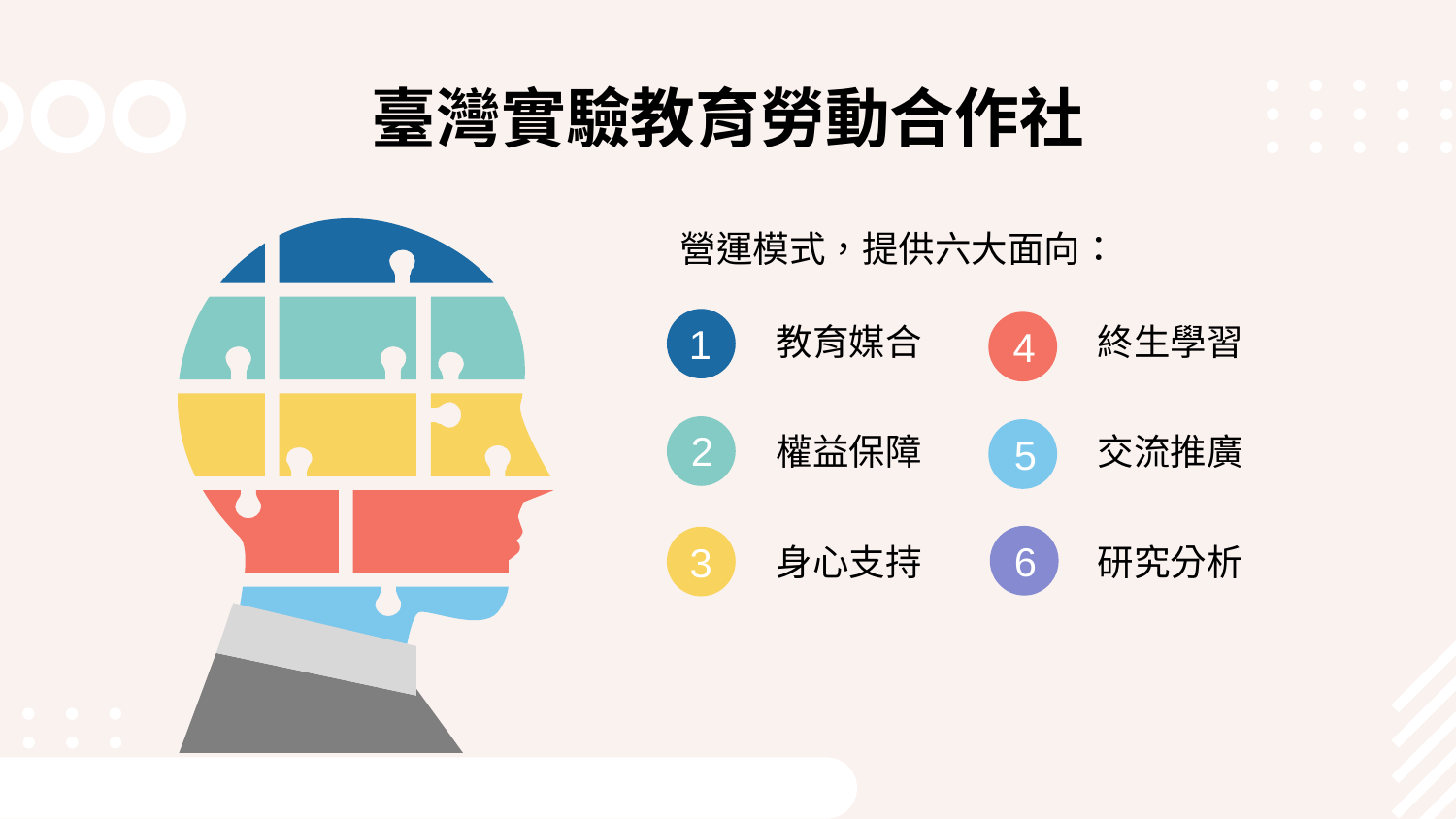

# 臺灣實驗教育勞動合作社

營運模式，提供六大面向：

教育媒合
終生學習

1
4

權益保障
交流推廣

2

5

身心支持
研究分析
6

3